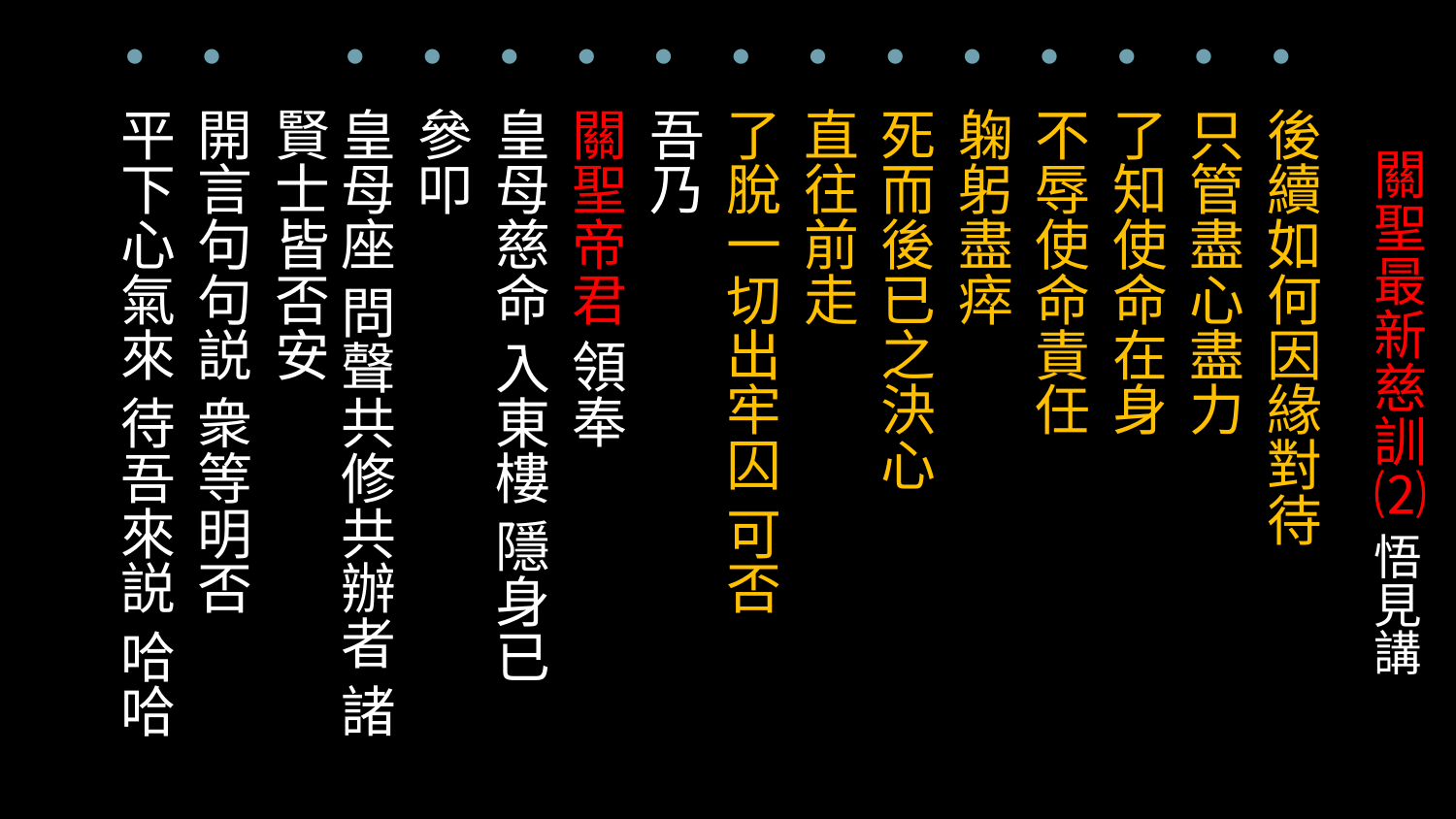

後續如何因緣對待
只管盡心盡力
了知使命在身
不辱使命責任
躹躬盡瘁
死而後已之決心
直往前走
了脫一切出牢囚 可否
吾乃
關聖帝君 領奉
皇母慈命 入東樓 隱身已
參叩
皇母座 問聲共修共辦者 諸賢士皆否安
開言句句説 衆等明否
平下心氣來 待吾來説 哈哈

# 關聖最新慈訓⑵ 悟見講